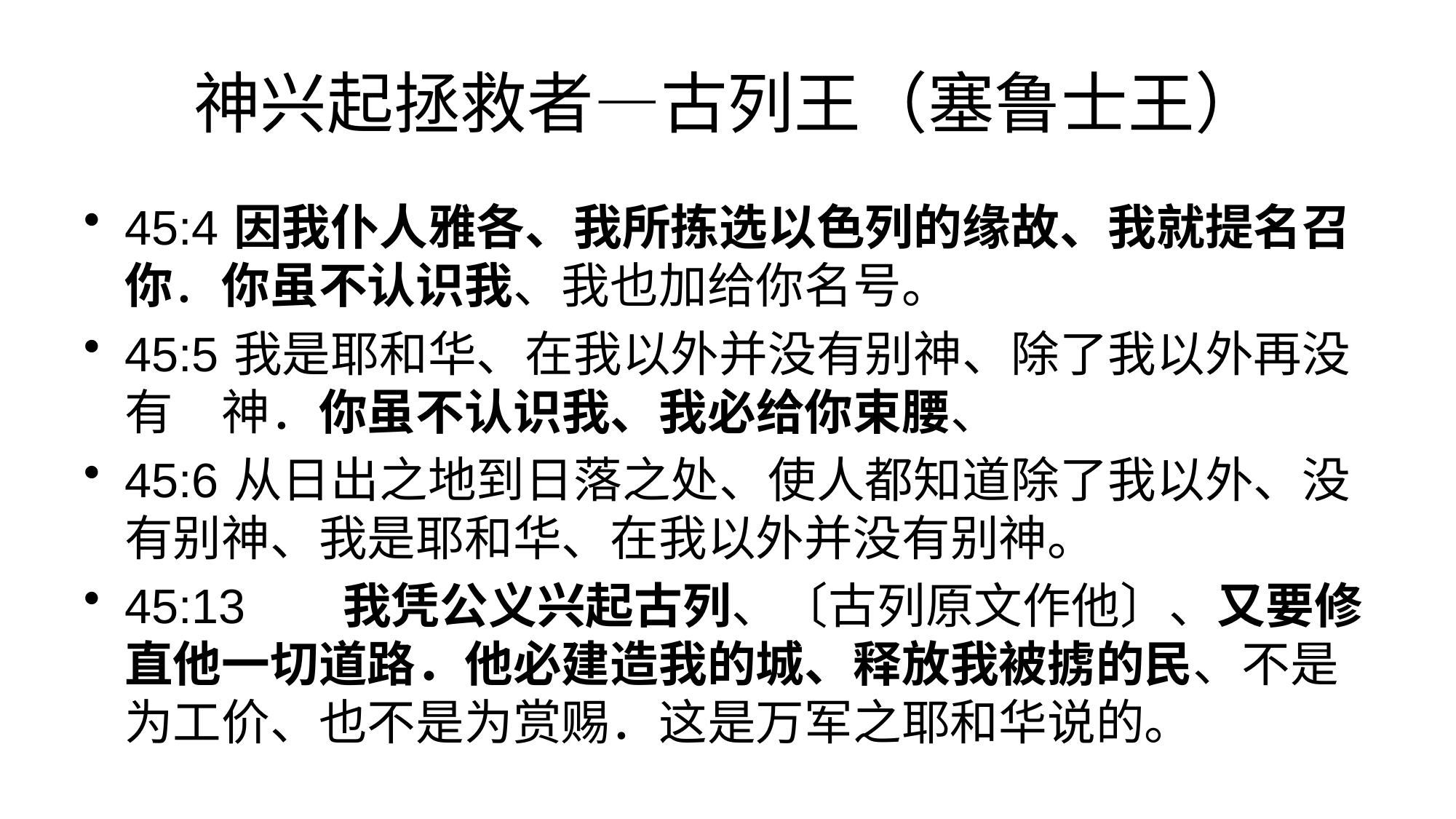

# 神兴起拯救者—古列王（塞鲁士王）
45:4	因我仆人雅各、我所拣选以色列的缘故、我就提名召你．你虽不认识我、我也加给你名号。
45:5	我是耶和华、在我以外并没有别神、除了我以外再没有　神．你虽不认识我、我必给你束腰、
45:6	从日出之地到日落之处、使人都知道除了我以外、没有别神、我是耶和华、在我以外并没有别神。
45:13	我凭公义兴起古列、〔古列原文作他〕、又要修直他一切道路．他必建造我的城、释放我被掳的民、不是为工价、也不是为赏赐．这是万军之耶和华说的。